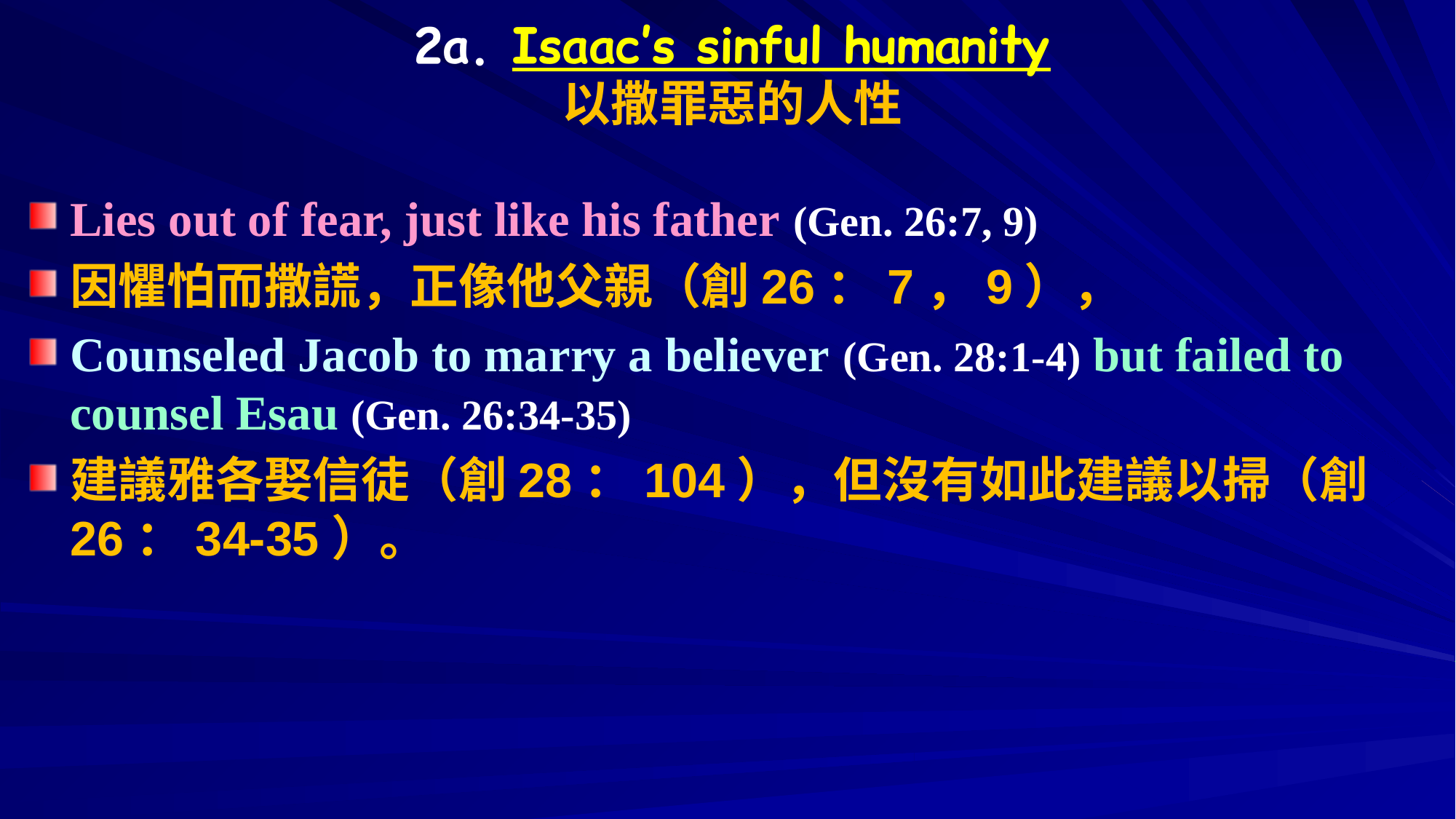

# 2a. Isaac’s sinful humanity 以撒罪惡的人性
Lies out of fear, just like his father (Gen. 26:7, 9)
因懼怕而撒謊，正像他父親（創26：7，9），
Counseled Jacob to marry a believer (Gen. 28:1-4) but failed to counsel Esau (Gen. 26:34-35)
建議雅各娶信徒（創28：104），但沒有如此建議以掃（創26：34-35）。